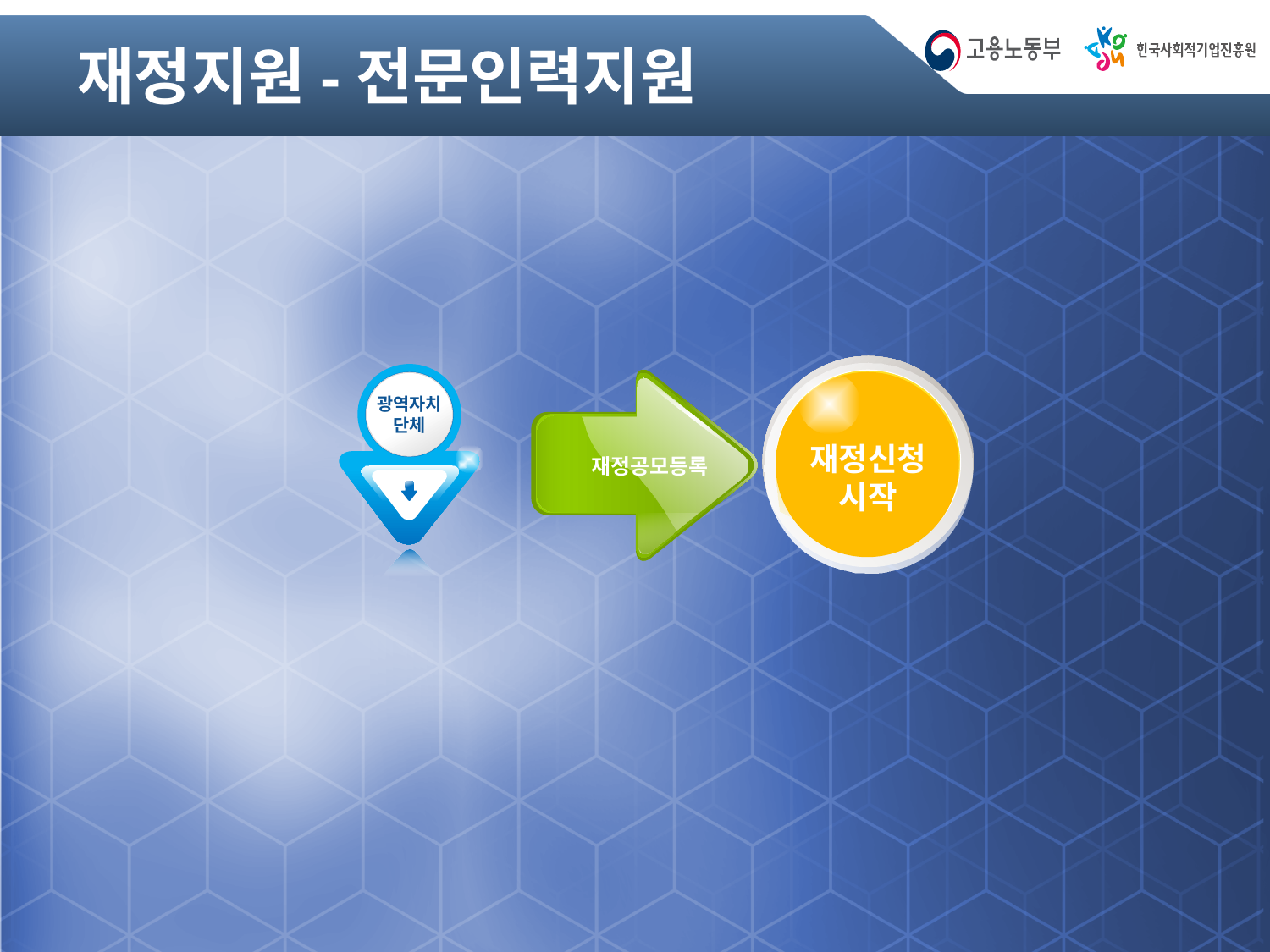

# 재정지원-전문인력지원

재정신청 시작

광역자치
단체

재정공모등록